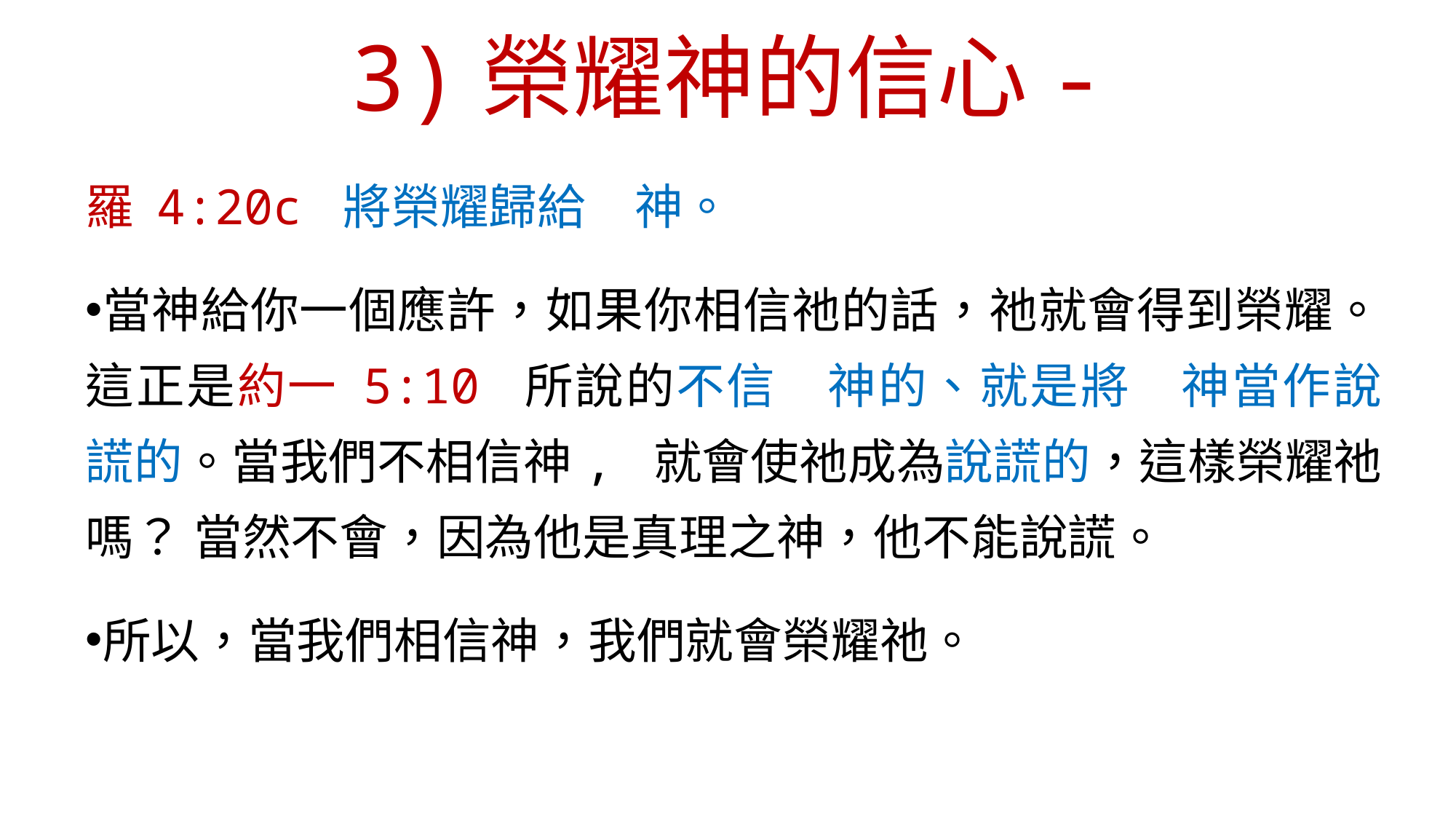

# 3)榮耀神的信心-
羅 4:20c 將榮耀歸給　神。
當神給你一個應許，如果你相信祂的話，祂就會得到榮耀。這正是約一 5:10 所說的不信　神的、就是將　神當作說謊的。當我們不相信神, 就會使祂成為說謊的，這樣榮耀祂嗎？ 當然不會，因為他是真理之神，他不能說謊。
所以，當我們相信神，我們就會榮耀祂。